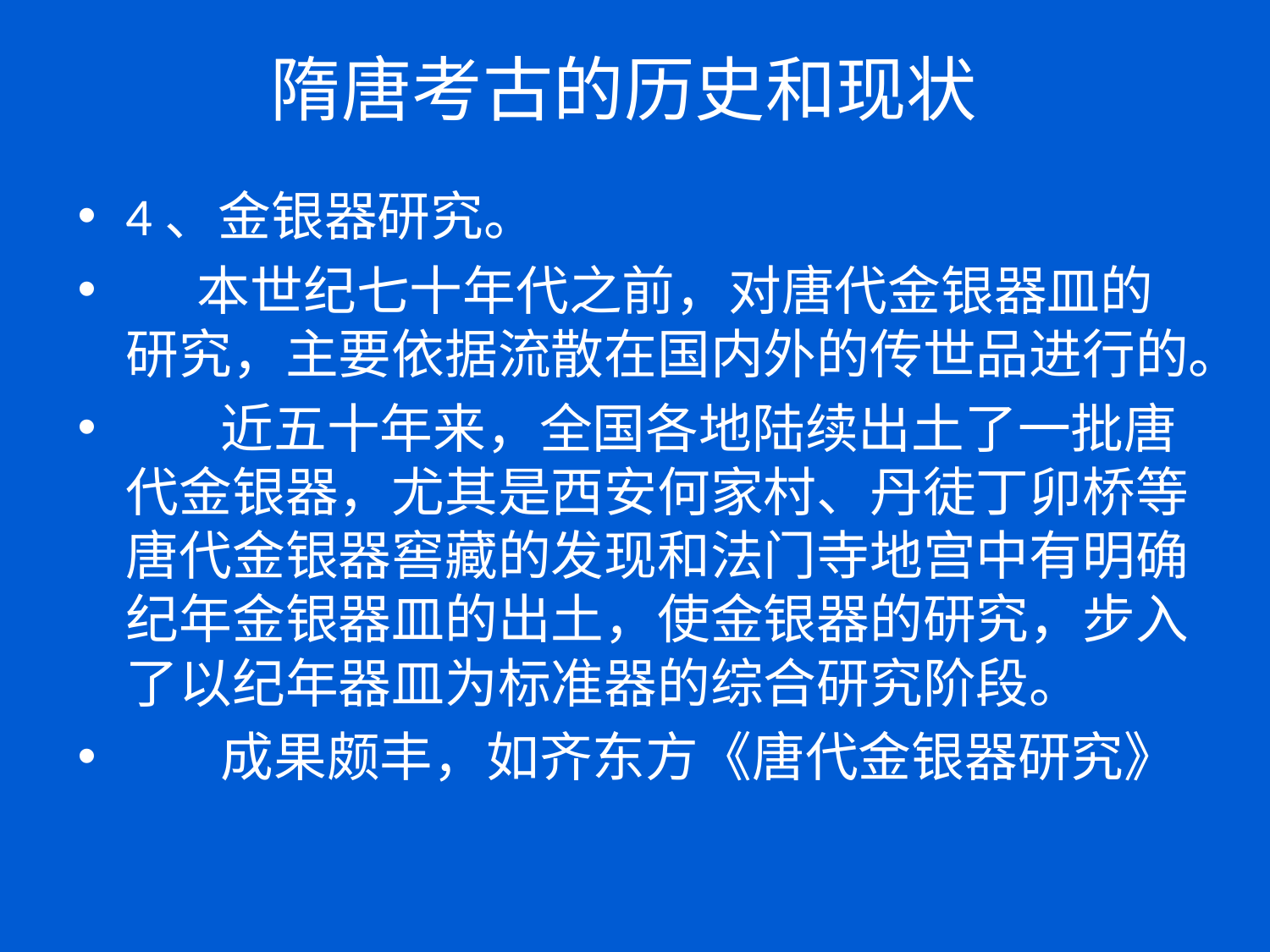

# 隋唐考古的历史和现状
4、金银器研究。
     本世纪七十年代之前，对唐代金银器皿的研究，主要依据流散在国内外的传世品进行的。
       近五十年来，全国各地陆续出土了一批唐代金银器，尤其是西安何家村、丹徒丁卯桥等唐代金银器窖藏的发现和法门寺地宫中有明确纪年金银器皿的出土，使金银器的研究，步入了以纪年器皿为标准器的综合研究阶段。
       成果颇丰，如齐东方《唐代金银器研究》